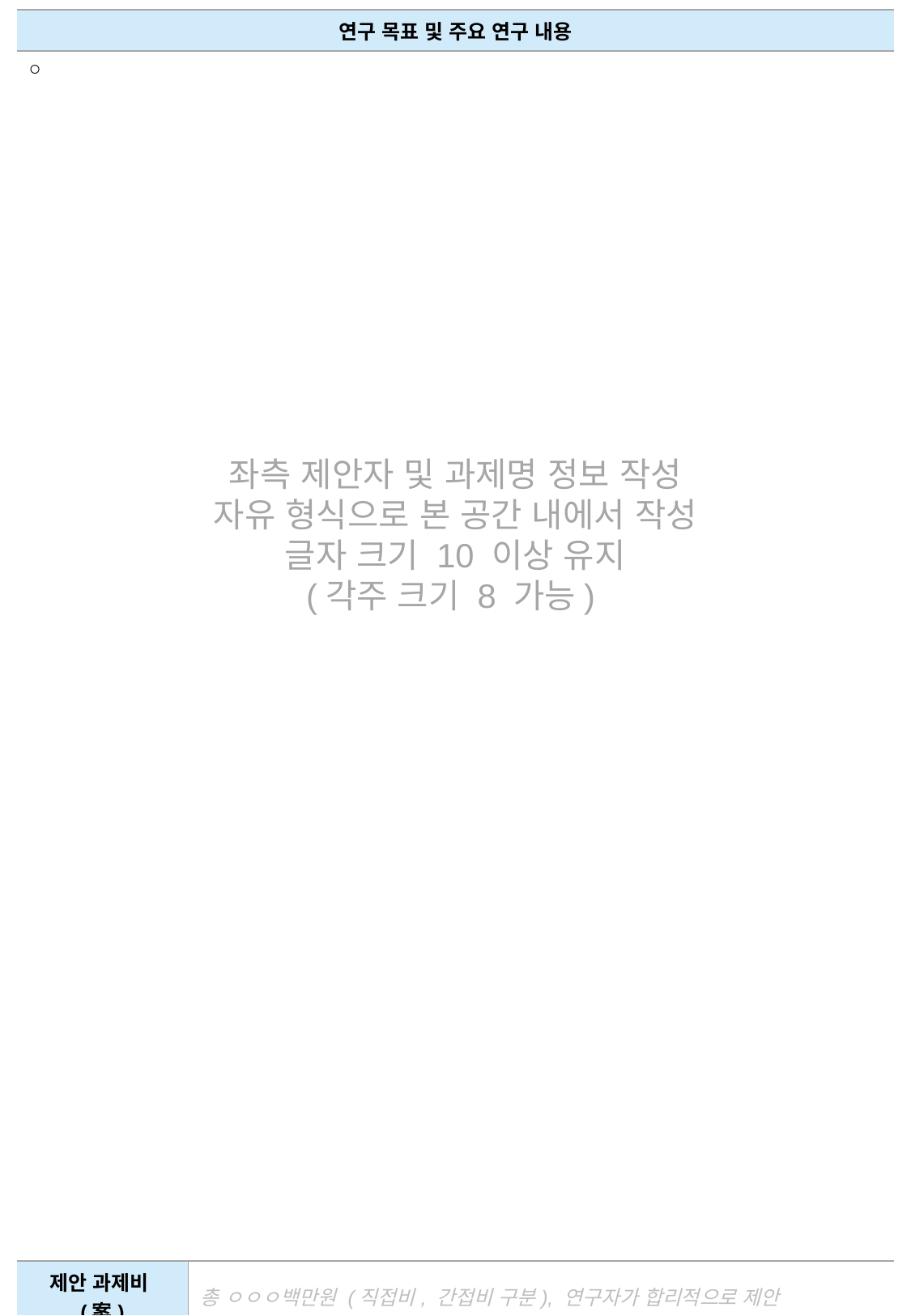

| 제안자 | 성 명 |  | 소속 및 직위 |  |
| --- | --- | --- | --- | --- |
|  | 휴대폰 |  | E-Mail |  |
| 참여 과제명 |  | 공고에 나온 RFP 과제명 |  |  |
| 제안 과제명 |  | 연구 수행자가 희망하는 과제명 |  |  |
| 연구 목표 및 주요 연구 내용 |  |
| --- | --- |
| ○ |  |
| 제안 과제비(案) | 총 ㅇㅇㅇ백만원 (직접비, 간접비 구분), 연구자가 합리적으로 제안 |
좌측 제안자 및 과제명 정보 작성
자유 형식으로 본 공간 내에서 작성
글자 크기 10 이상 유지
(각주 크기 8 가능)